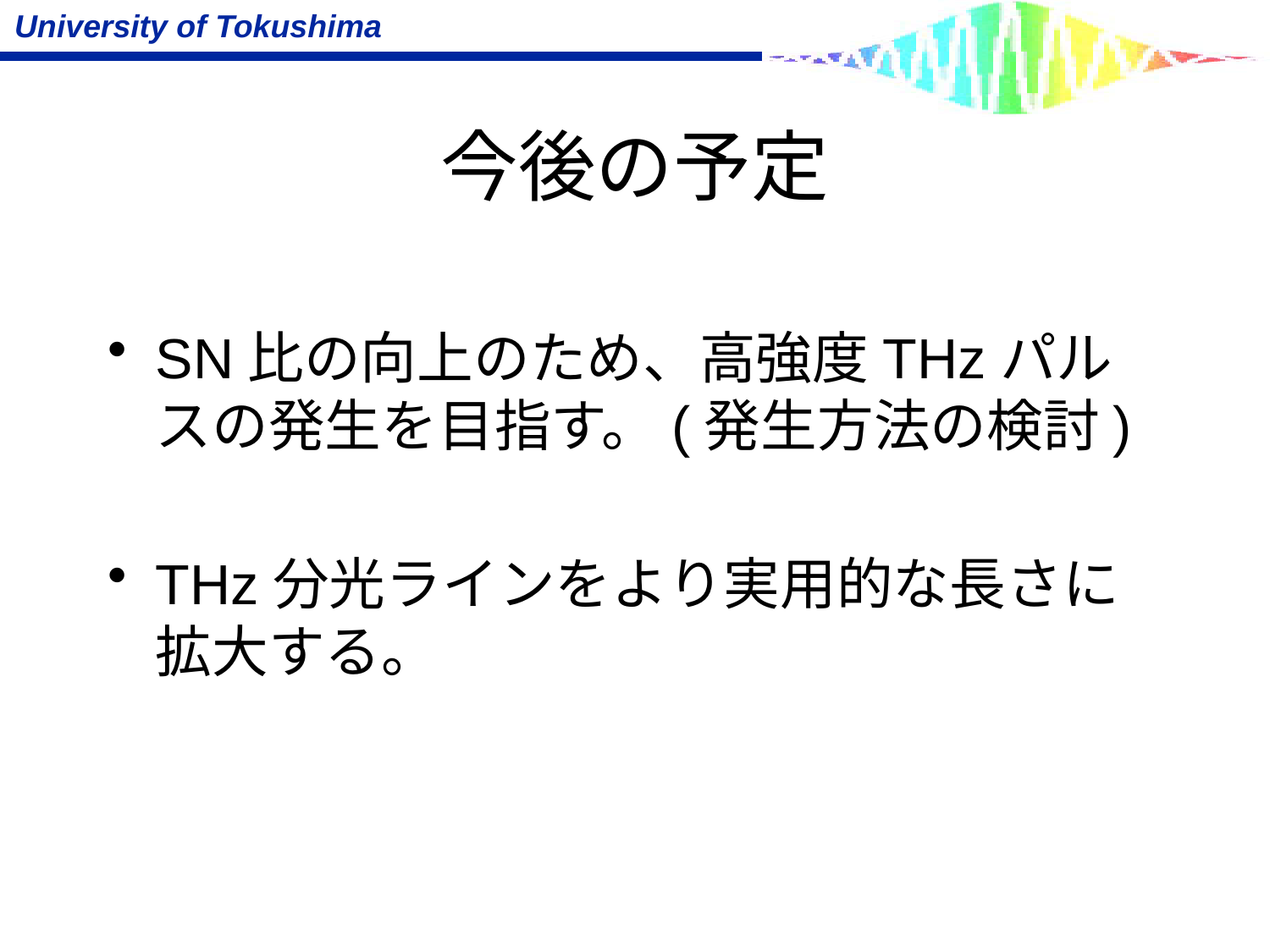

# 今後の予定
SN比の向上のため、高強度THzパルスの発生を目指す。(発生方法の検討)

THz分光ラインをより実用的な長さに拡大する。